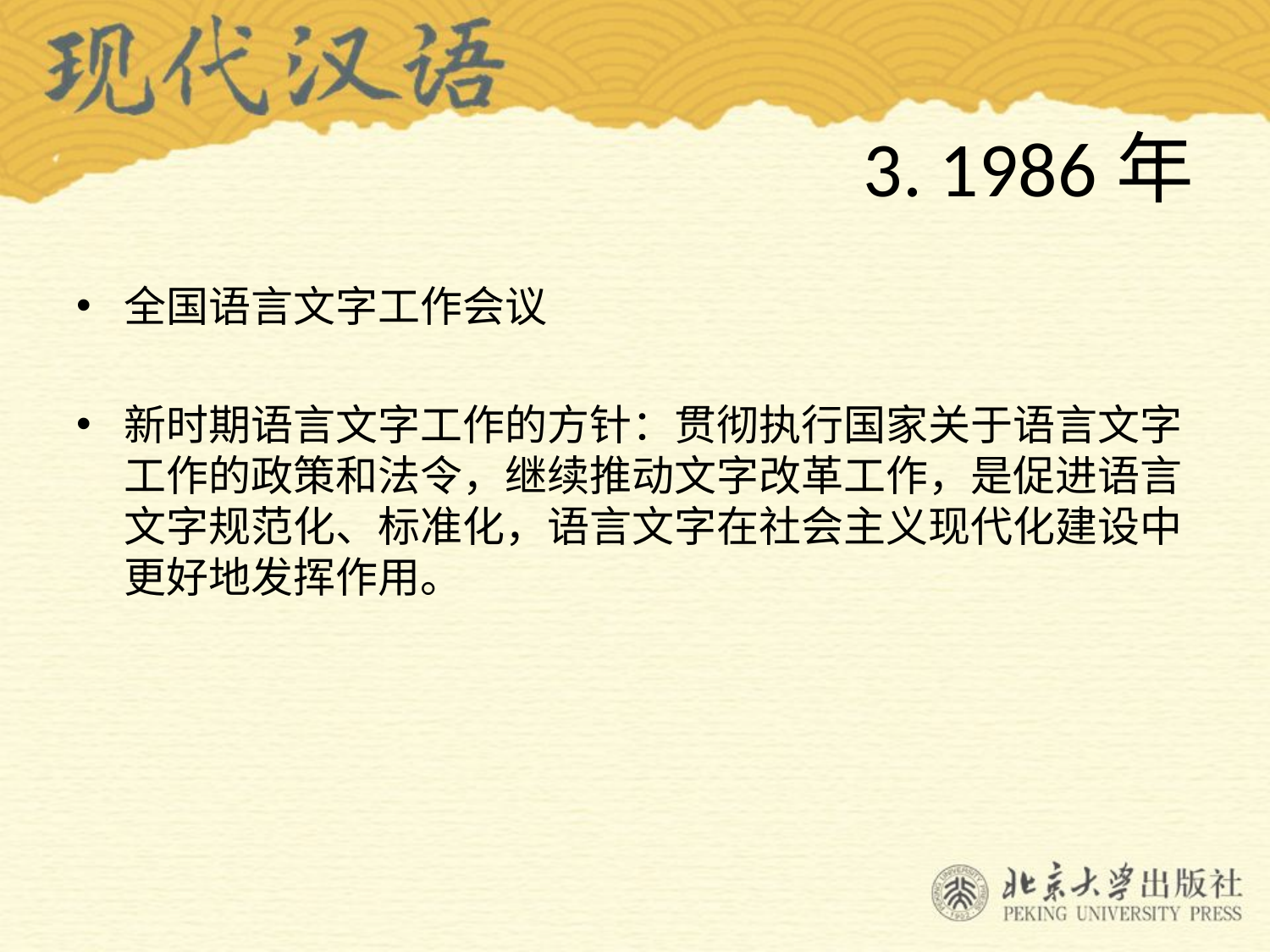

3. 1986年

全国语言文字工作会议

新时期语言文字工作的方针：贯彻执行国家关于语言文字工作的政策和法令，继续推动文字改革工作，是促进语言文字规范化、标准化，语言文字在社会主义现代化建设中更好地发挥作用。